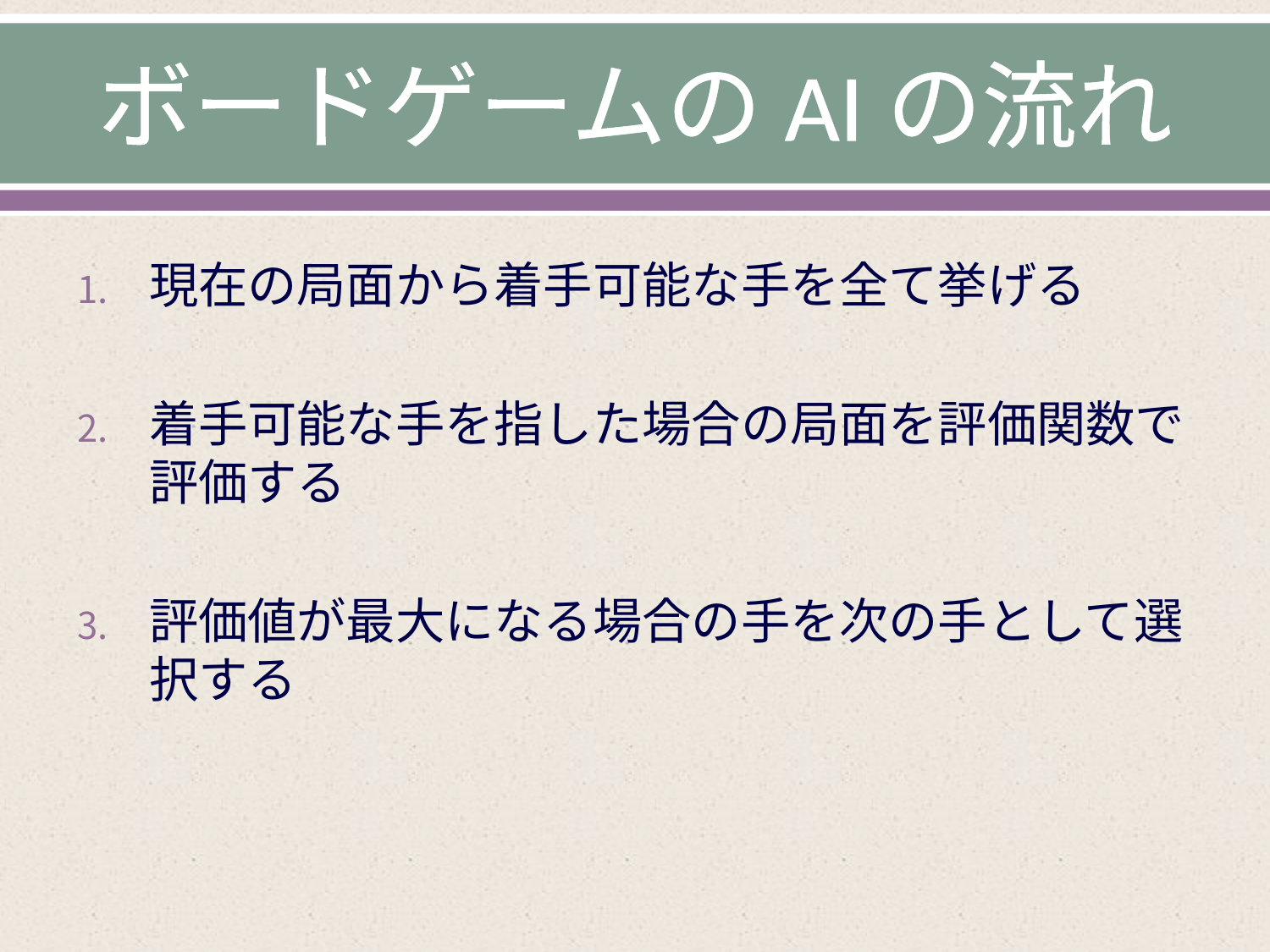

# ボードゲームのAIの流れ
現在の局面から着手可能な手を全て挙げる

着手可能な手を指した場合の局面を評価関数で評価する

評価値が最大になる場合の手を次の手として選択する